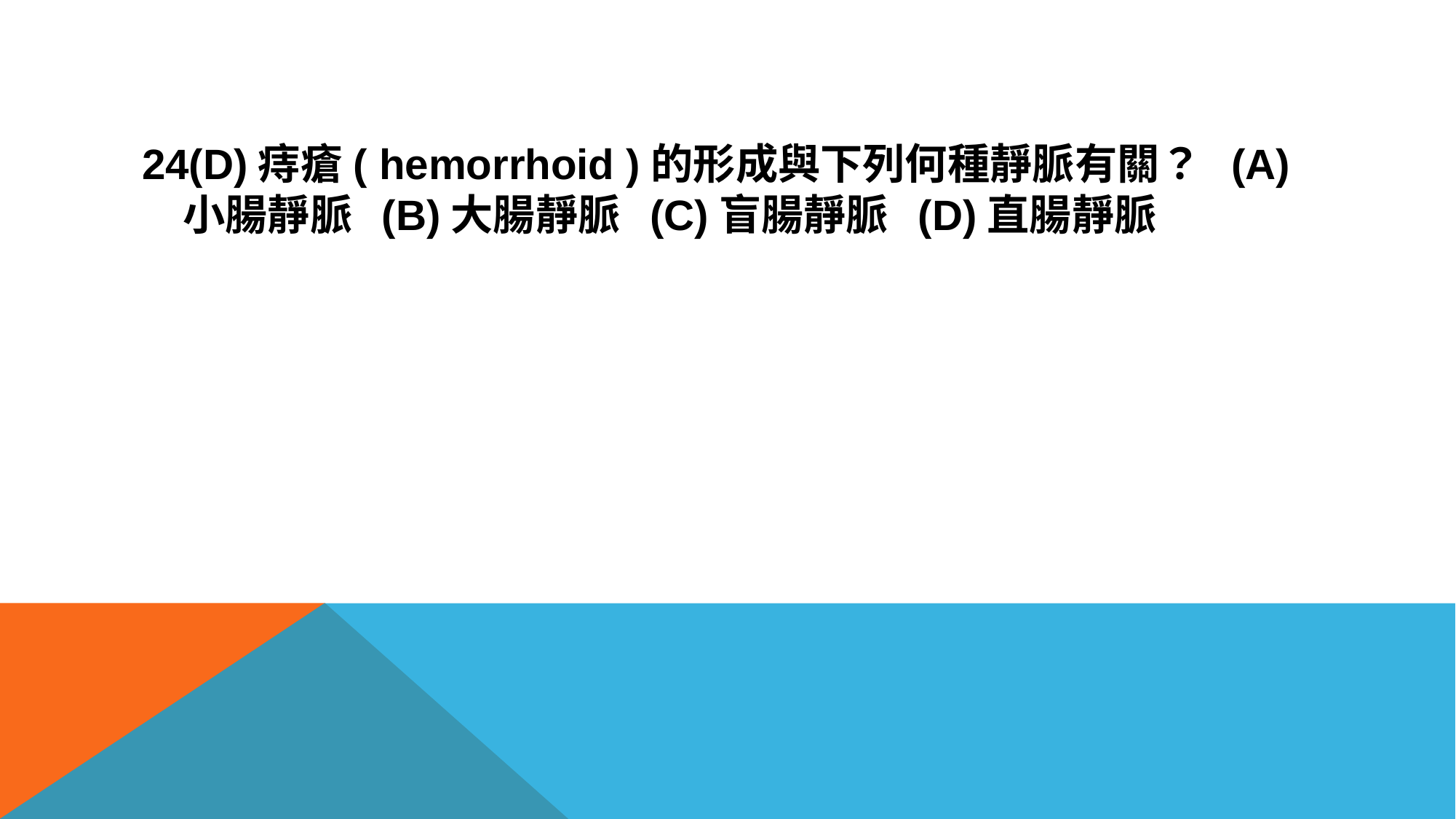

#
24(D)痔瘡( hemorrhoid )的形成與下列何種靜脈有關？  (A)小腸靜脈  (B)大腸靜脈  (C)盲腸靜脈  (D)直腸靜脈